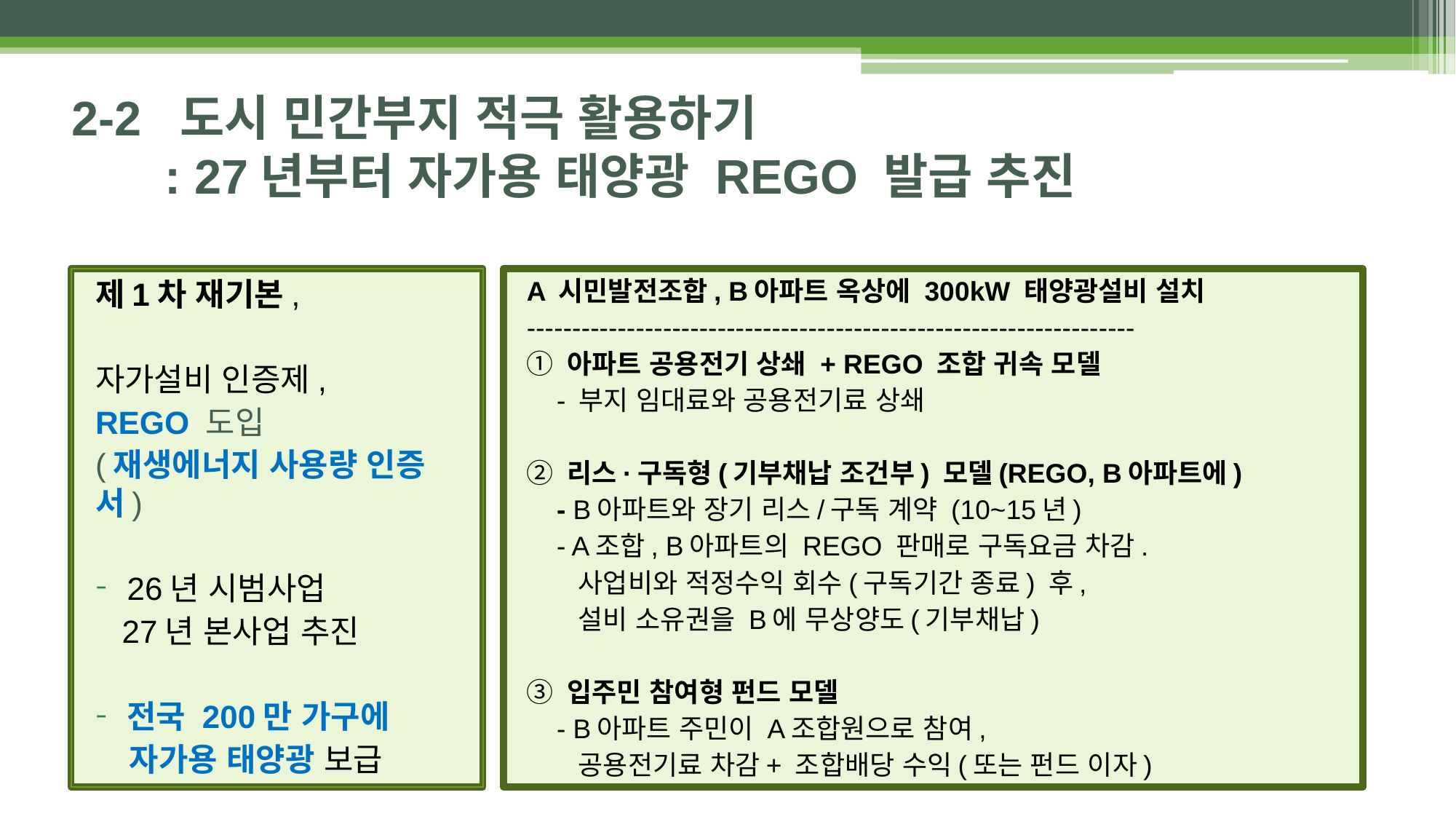

# 2-2  도시 민간부지 적극 활용하기 : 27년부터 자가용 태양광 REGO 발급 추진
제1차 재기본,

자가설비 인증제,
REGO 도입
(재생에너지 사용량 인증서)

26년 시범사업
   27년 본사업 추진

전국 200만 가구에
   자가용 태양광 보급

A 시민발전조합, B아파트 옥상에 300kW 태양광설비 설치
-------------------------------------------------------------------
① 아파트 공용전기 상쇄 + REGO 조합 귀속 모델
    - 부지 임대료와 공용전기료 상쇄

② 리스·구독형(기부채납 조건부) 모델(REGO, B아파트에)
    - B아파트와 장기 리스/구독 계약 (10~15년)
    - A조합, B아파트의 REGO 판매로 구독요금 차감.
      사업비와 적정수익 회수(구독기간 종료) 후,
      설비 소유권을 B에 무상양도(기부채납)

③ 입주민 참여형 펀드 모델
    - B아파트 주민이 A조합원으로 참여,
      공용전기료 차감+ 조합배당 수익(또는 펀드 이자)